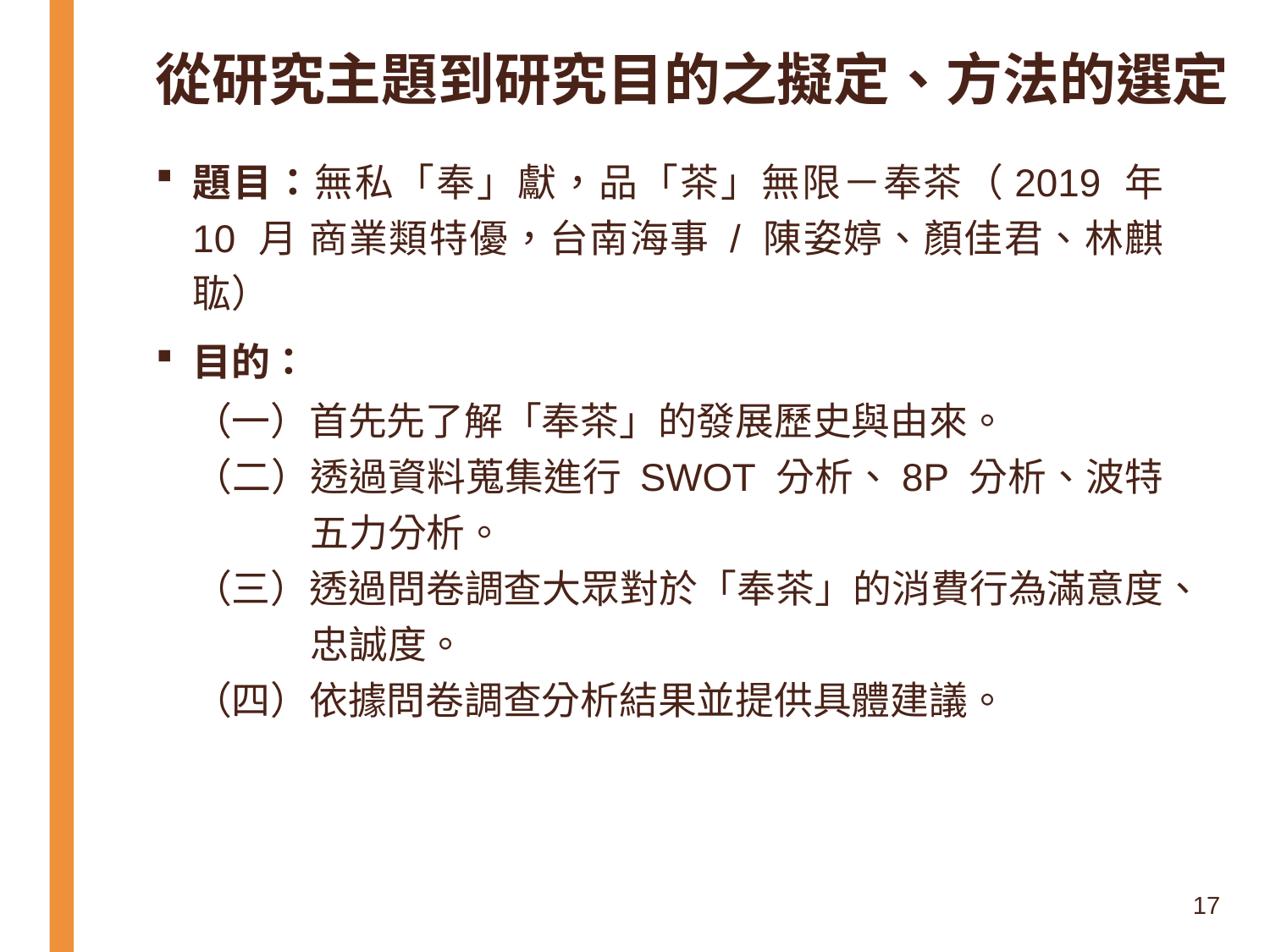

# 從研究主題到研究目的之擬定、方法的選定
題目：無私「奉」獻，品「茶」無限－奉茶（2019 年 10 月 商業類特優，台南海事 / 陳姿婷、顏佳君、林麒耾）
目的：
（一）首先先了解「奉茶」的發展歷史與由來。
（二）透過資料蒐集進行 SWOT 分析、8P 分析、波特五力分析。
（三）透過問卷調查大眾對於「奉茶」的消費行為滿意度、忠誠度。
（四）依據問卷調查分析結果並提供具體建議。

17